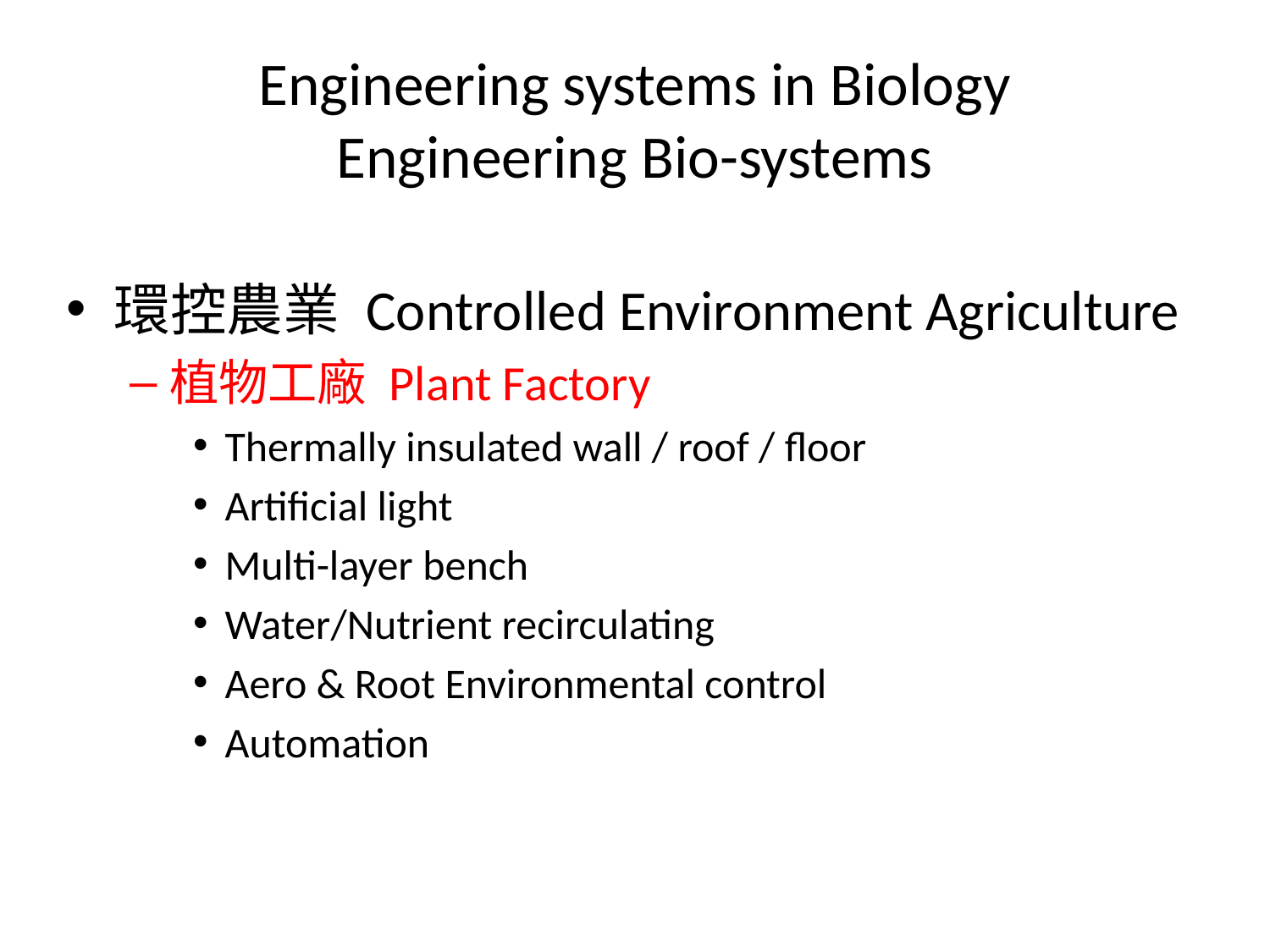

# Engineering systems in Biology Engineering Bio-systems
環控農業 Controlled Environment Agriculture
植物工廠 Plant Factory
Thermally insulated wall / roof / floor
Artificial light
Multi-layer bench
Water/Nutrient recirculating
Aero & Root Environmental control
Automation